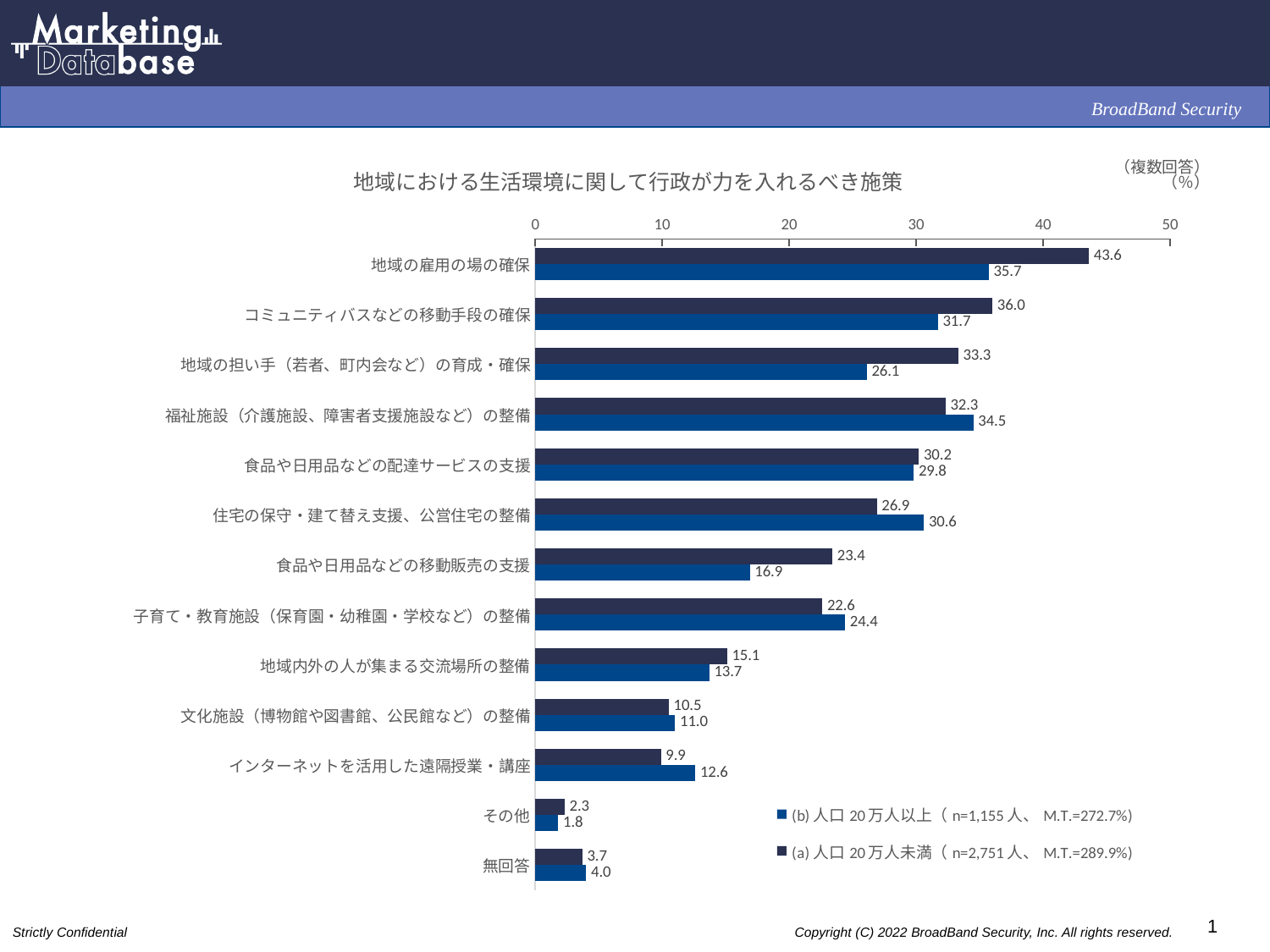

### Chart: 地域における生活環境に関して行政が力を入れるべき施策

| Category | (a)人口20万人未満（n=2,751人、M.T.=289.9%) | (b)人口20万人以上（n=1,155人、M.T.=272.7%) |
|---|---|---|
| 地域の雇用の場の確保 | 43.6 | 35.7 |
| コミュニティバスなどの移動手段の確保 | 36.0 | 31.7 |
| 地域の担い手（若者、町内会など）の育成・確保 | 33.3 | 26.1 |
| 福祉施設（介護施設、障害者支援施設など）の整備 | 32.3 | 34.5 |
| 食品や日用品などの配達サービスの支援 | 30.2 | 29.8 |
| 住宅の保守・建て替え支援、公営住宅の整備 | 26.9 | 30.6 |
| 食品や日用品などの移動販売の支援 | 23.4 | 16.9 |
| 子育て・教育施設（保育園・幼稚園・学校など）の整備 | 22.6 | 24.4 |
| 地域内外の人が集まる交流場所の整備 | 15.1 | 13.7 |
| 文化施設（博物館や図書館、公民館など）の整備 | 10.5 | 11.0 |
| インターネットを活用した遠隔授業・講座 | 9.9 | 12.6 |
| その他 | 2.3 | 1.8 |
| 無回答 | 3.7 | 4.0 |